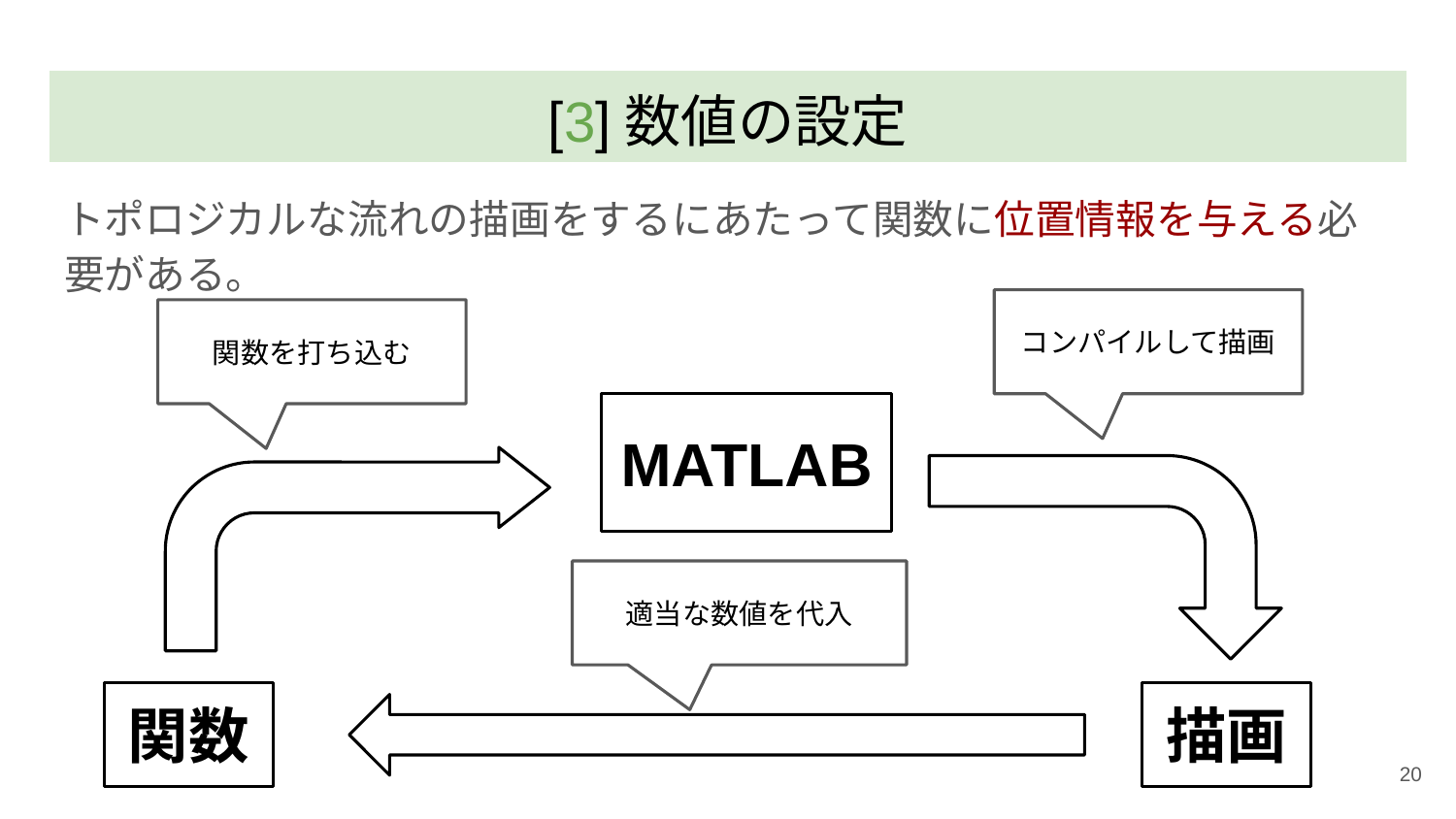

# [3]数値の設定
トポロジカルな流れの描画をするにあたって関数に位置情報を与える必要がある。
コンパイルして描画
関数を打ち込む

MATLAB

適当な数値を代入
関数
描画

20